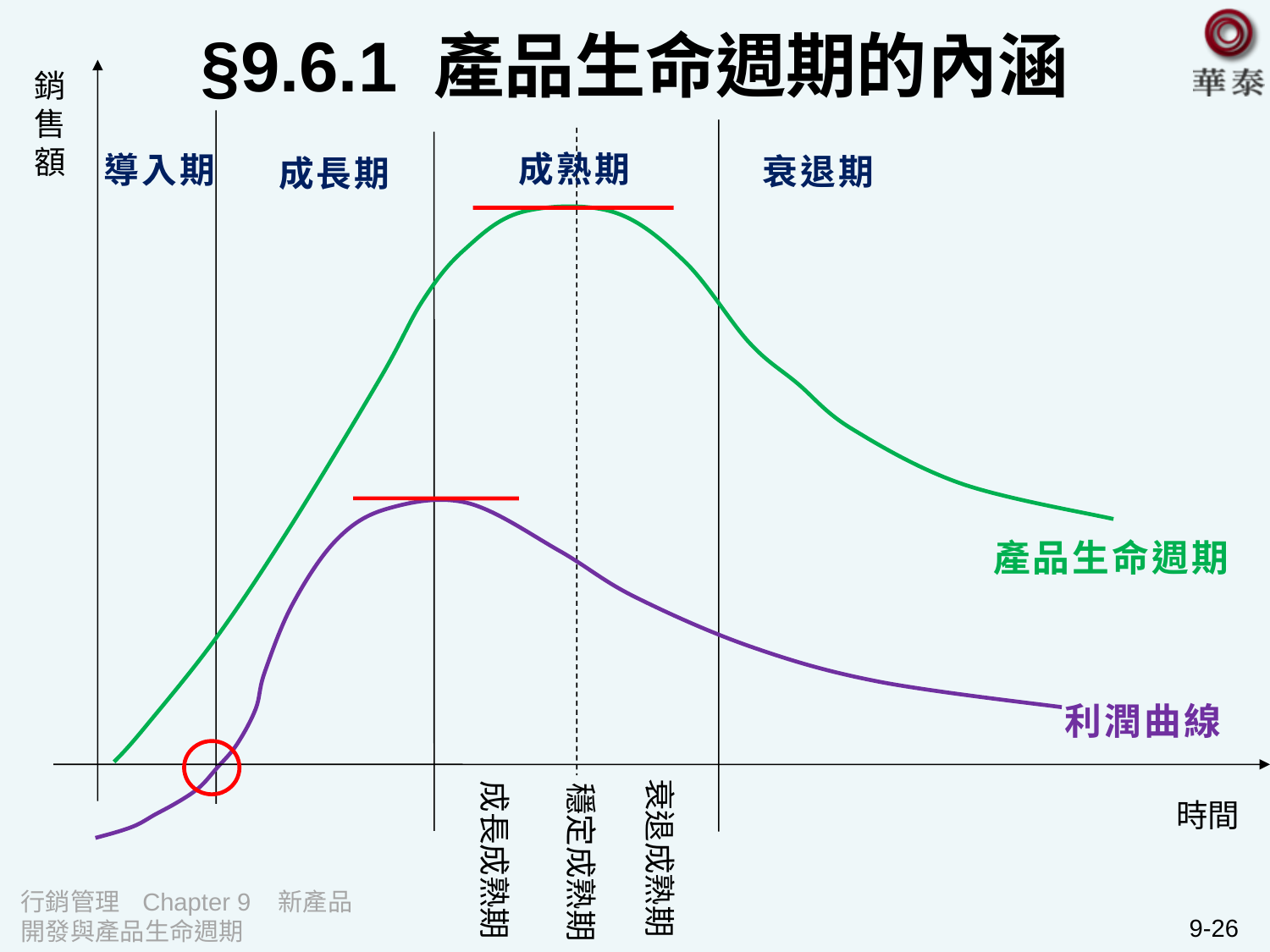

# §9.6.1 產品生命週期的內涵
銷售額

成熟期
導入期
衰退期
成長期

產品生命週期

利潤曲線

衰退成熟期
成長成熟期
穩定成熟期
時間
行銷管理   Chapter 9   新產品開發與產品生命週期
9-26